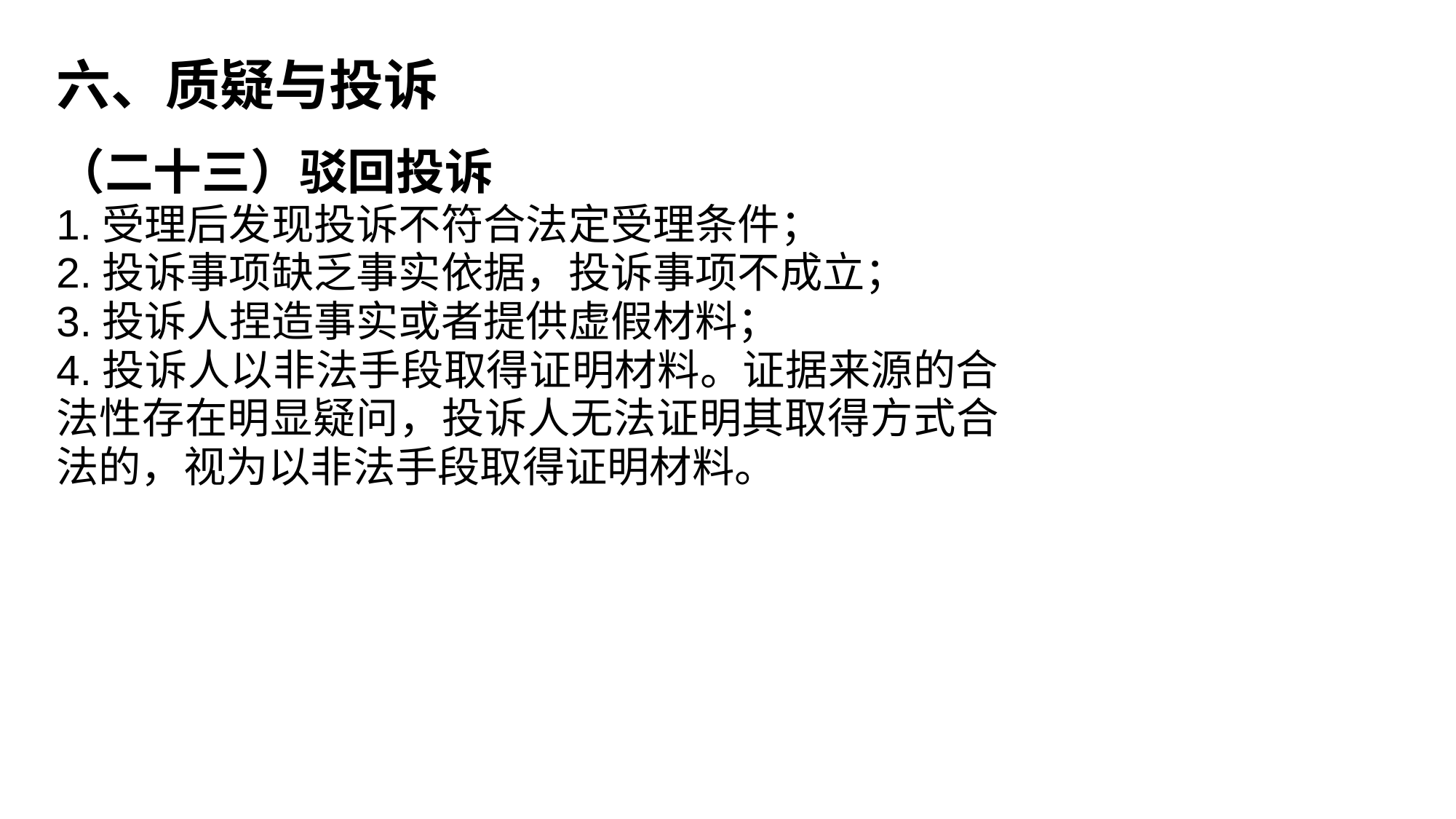

六、质疑与投诉

（二十三）驳回投诉
1.受理后发现投诉不符合法定受理条件；
2.投诉事项缺乏事实依据，投诉事项不成立；
3.投诉人捏造事实或者提供虚假材料；
4.投诉人以非法手段取得证明材料。证据来源的合法性存在明显疑问，投诉人无法证明其取得方式合法的，视为以非法手段取得证明材料。